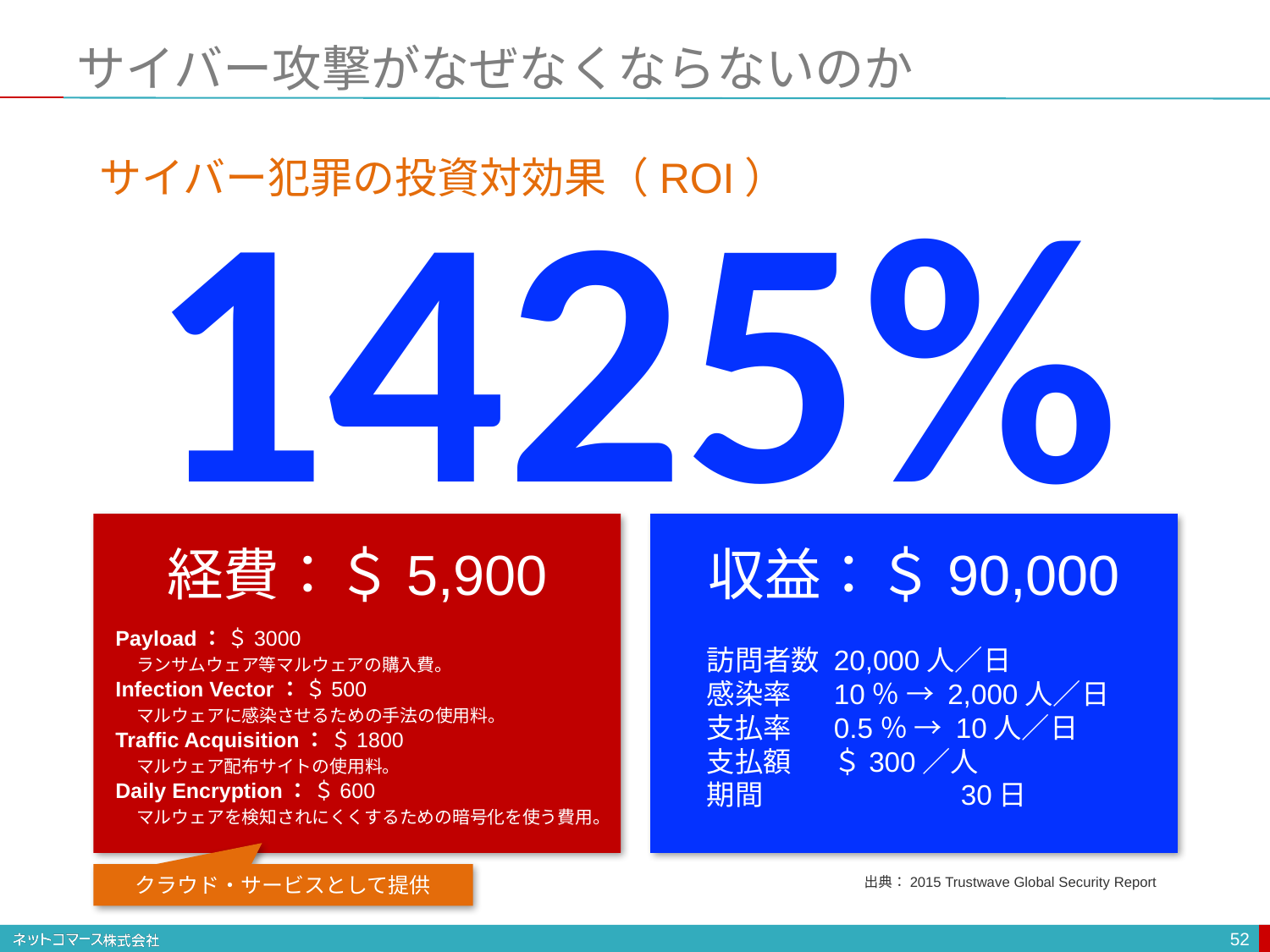

# サイバー攻撃がなぜなくならないのか
1425%
サイバー犯罪の投資対効果（ROI）

経費：＄5,900
Payload： ＄3000
　ランサムウェア等マルウェアの購入費。
Infection Vector： ＄500
　マルウェアに感染させるための手法の使用料。
Traffic Acquisition： ＄1800
　マルウェア配布サイトの使用料。
Daily Encryption： ＄600
　マルウェアを検知されにくくするための暗号化を使う費用。

収益：＄90,000
訪問者数	20,000人／日
感染率	10％ → 2,000人／日
支払率	0.5％ → 10人／日
支払額	＄300／人
期間		30日
出典：2015 Trustwave Global Security Report
クラウド・サービスとして提供
52